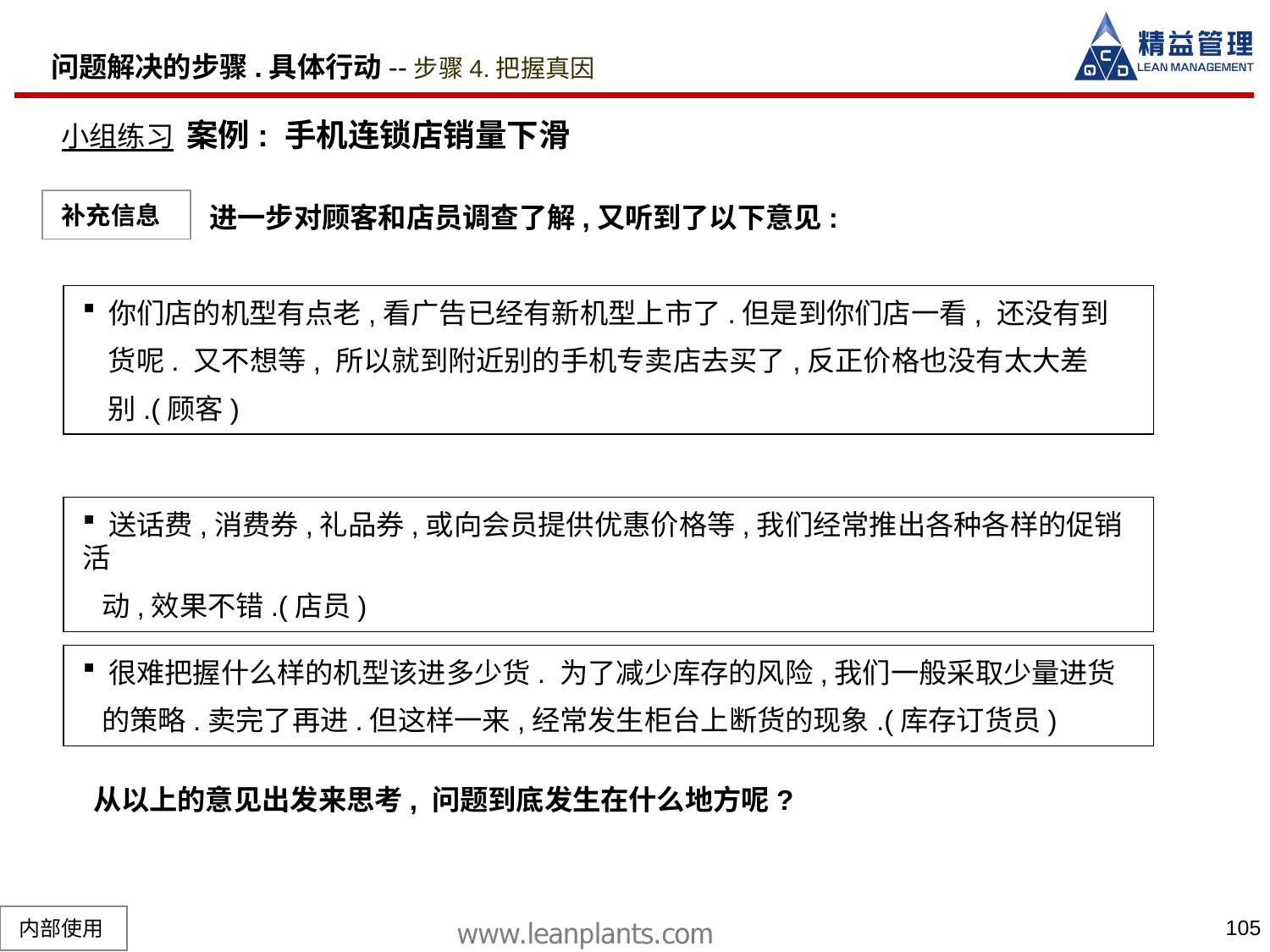

问题解决的步骤.具体行动--步骤4.把握真因
小组练习  案例: 手机连锁店销量下滑
补充信息
进一步对顾客和店员调查了解,又听到了以下意见:
 你们店的机型有点老,看广告已经有新机型上市了.但是到你们店一看, 还没有到
   货呢. 又不想等, 所以就到附近别的手机专卖店去买了,反正价格也没有太大差
   别.(顾客)
 送话费,消费券,礼品券,或向会员提供优惠价格等,我们经常推出各种各样的促销活
  动,效果不错.(店员)
 很难把握什么样的机型该进多少货. 为了减少库存的风险,我们一般采取少量进货
  的策略.卖完了再进.但这样一来,经常发生柜台上断货的现象.(库存订货员)
从以上的意见出发来思考, 问题到底发生在什么地方呢?
内部使用